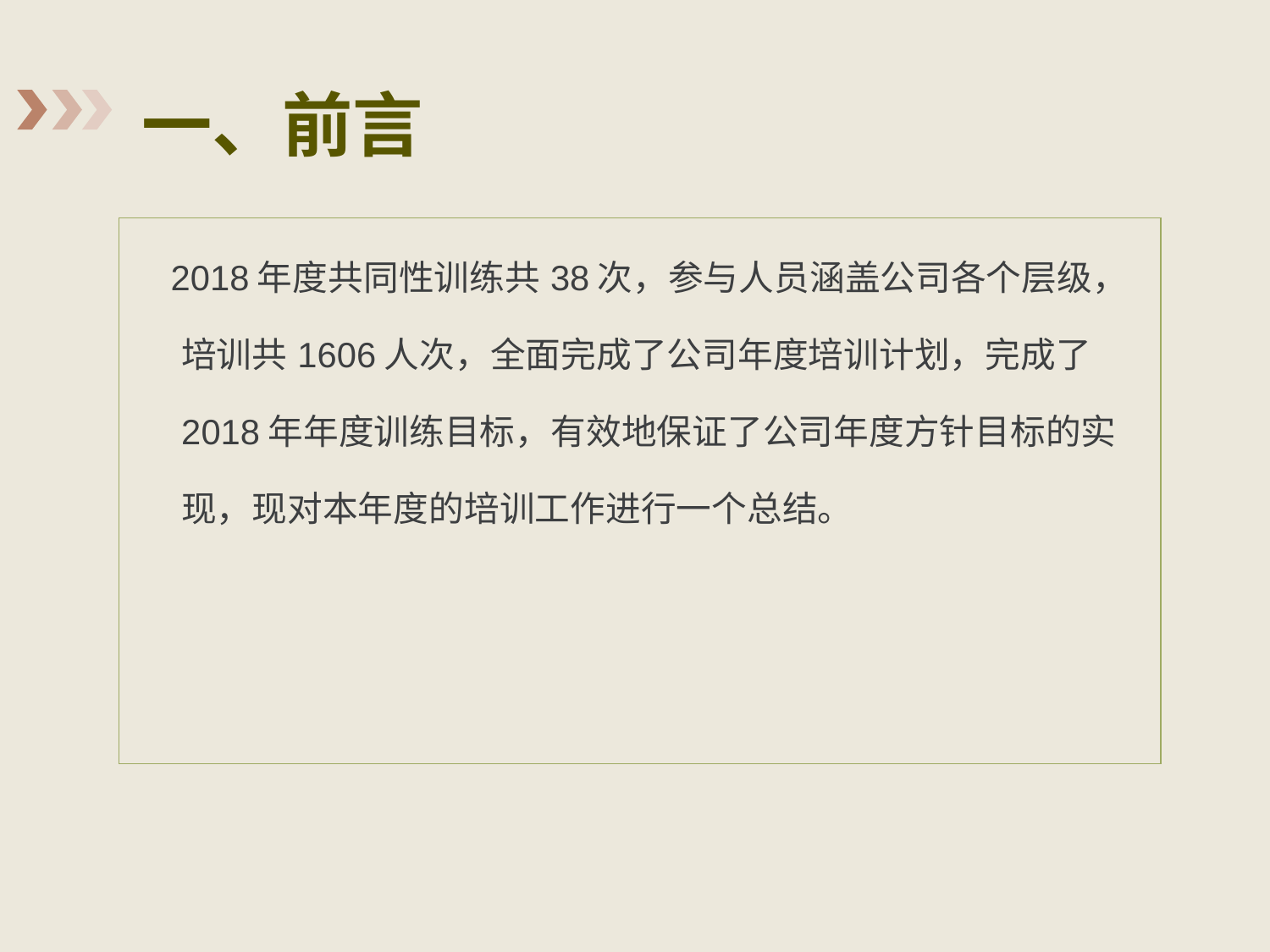

# 一、前言
    2018年度共同性训练共38次，参与人员涵盖公司各个层级，培训共1606人次，全面完成了公司年度培训计划，完成了2018年年度训练目标，有效地保证了公司年度方针目标的实现，现对本年度的培训工作进行一个总结。